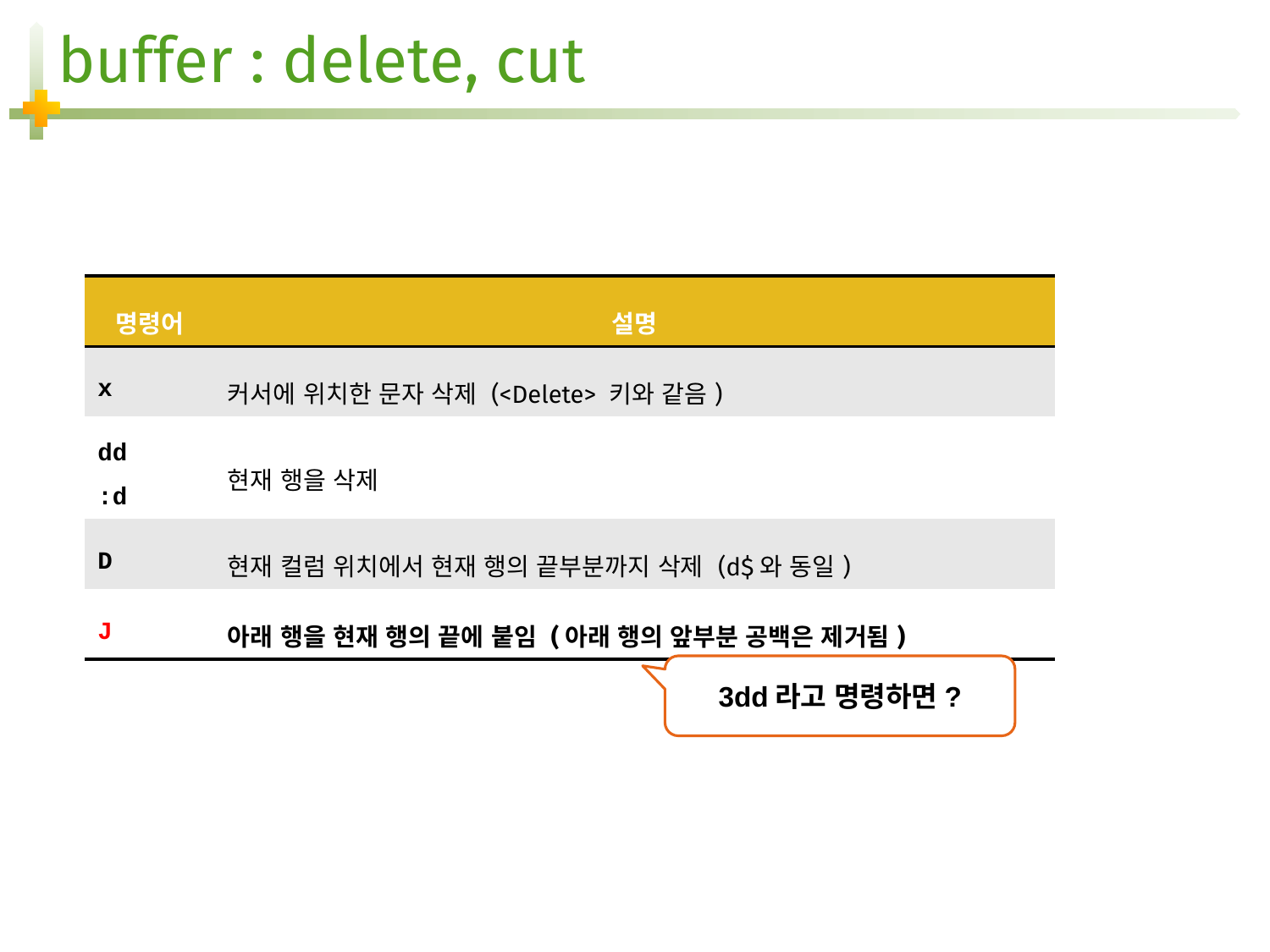

# buffer : delete, cut
삭제
vi 에서의 삭제 = 임시 버퍼에 잘라내기
| 명령어 | 설명 |
| --- | --- |
| x | 커서에 위치한 문자 삭제 (<Delete> 키와 같음) |
| dd :d | 현재 행을 삭제 |
| D | 현재 컬럼 위치에서 현재 행의 끝부분까지 삭제 (d$와 동일) |
| J | 아래 행을 현재 행의 끝에 붙임 (아래 행의 앞부분 공백은 제거됨) |
3dd라고 명령하면?